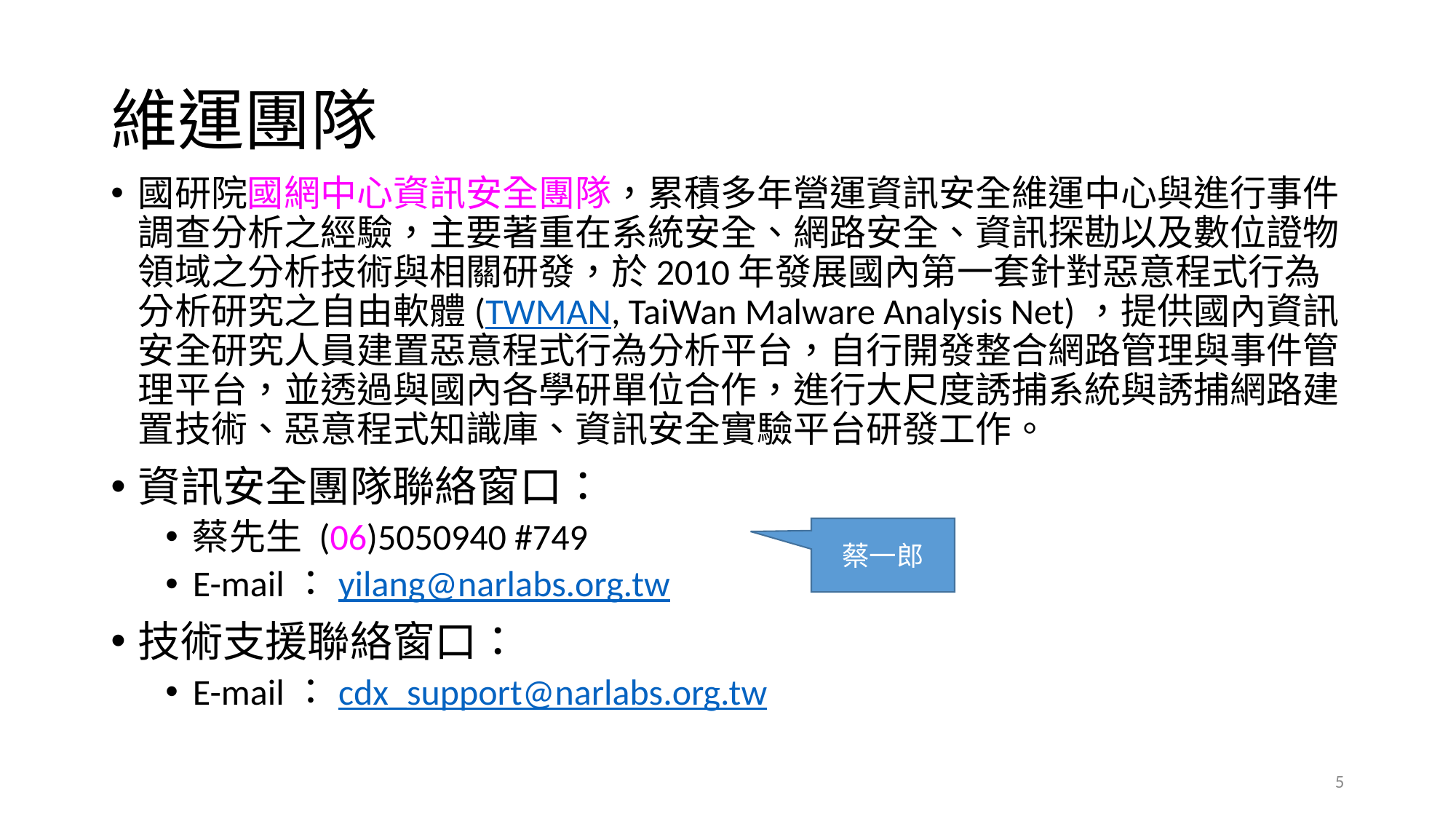

# 維運團隊
國研院國網中心資訊安全團隊，累積多年營運資訊安全維運中心與進行事件調查分析之經驗，主要著重在系統安全、網路安全、資訊探勘以及數位證物領域之分析技術與相關研發，於2010年發展國內第一套針對惡意程式行為分析研究之自由軟體(TWMAN, TaiWan Malware Analysis Net)，提供國內資訊安全研究人員建置惡意程式行為分析平台，自行開發整合網路管理與事件管理平台，並透過與國內各學研單位合作，進行大尺度誘捕系統與誘捕網路建置技術、惡意程式知識庫、資訊安全實驗平台研發工作。
資訊安全團隊聯絡窗口：
蔡先生 (06)5050940 #749
E-mail：yilang@narlabs.org.tw
技術支援聯絡窗口：
E-mail：cdx_support@narlabs.org.tw

蔡一郎
5